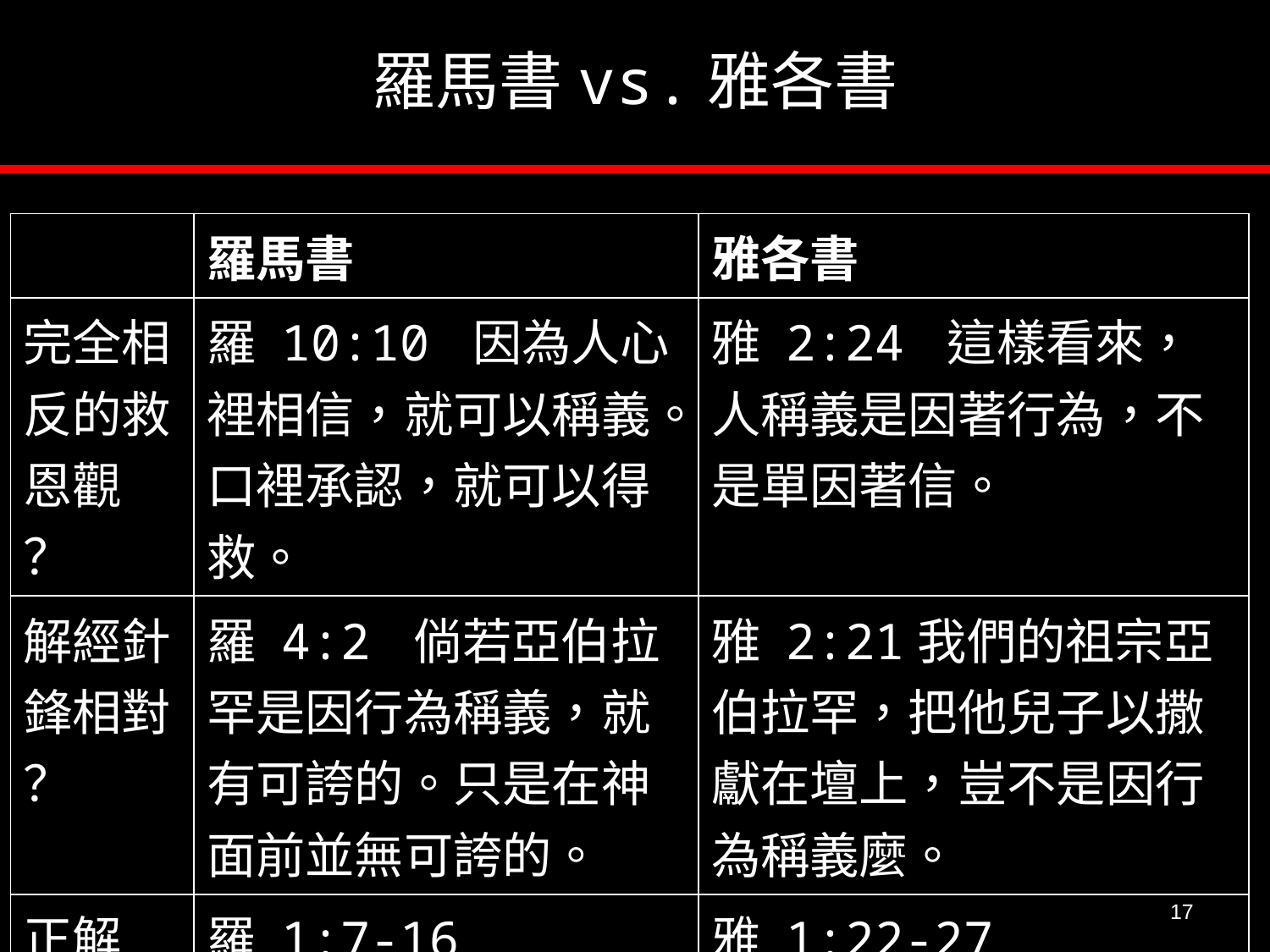

# 羅馬書vs.雅各書
|  | 羅馬書 | 雅各書 |
| --- | --- | --- |
| 完全相反的救恩觀 ？ | 羅 10:10 因為人心裡相信，就可以稱義。口裡承認，就可以得救。 | 雅 2:24 這樣看來，人稱義是因著行為，不是單因著信。 |
| 解經針鋒相對 ？ | 羅 4:2 倘若亞伯拉罕是因行為稱義，就有可誇的。只是在神面前並無可誇的。 | 雅 2:21我們的祖宗亞伯拉罕，把他兒子以撒獻在壇上，豈不是因行為稱義麼。 |
| 正解 | 羅 1:7-16 | 雅 1:22-27 |
17